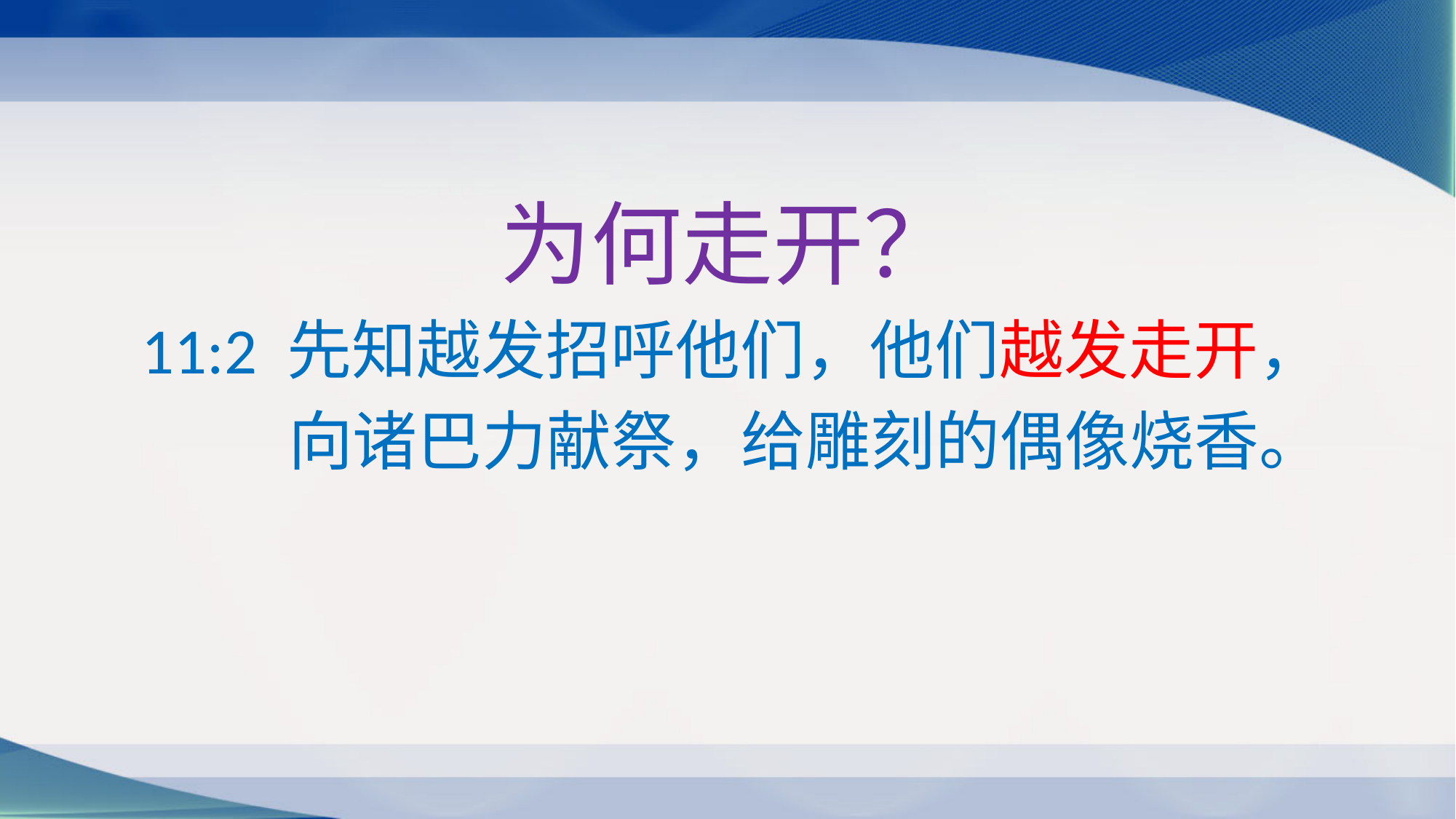

为何走开？
         11:2 先知越发招呼他们，他们越发走开，
                  向诸巴力献祭，给雕刻的偶像烧香。